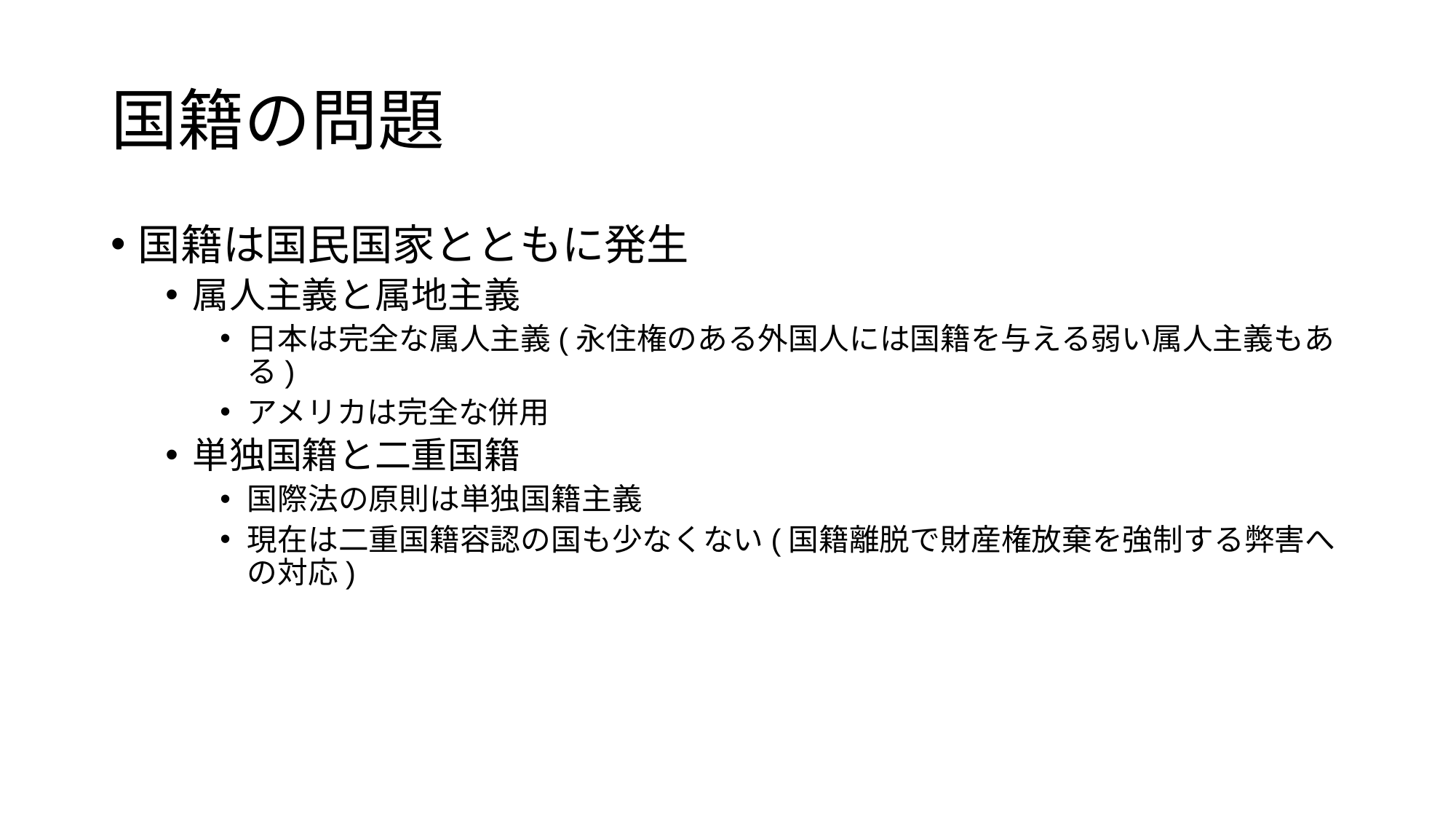

# 国籍の問題
国籍は国民国家とともに発生
属人主義と属地主義
日本は完全な属人主義(永住権のある外国人には国籍を与える弱い属人主義もある)
アメリカは完全な併用
単独国籍と二重国籍
国際法の原則は単独国籍主義
現在は二重国籍容認の国も少なくない(国籍離脱で財産権放棄を強制する弊害への対応)